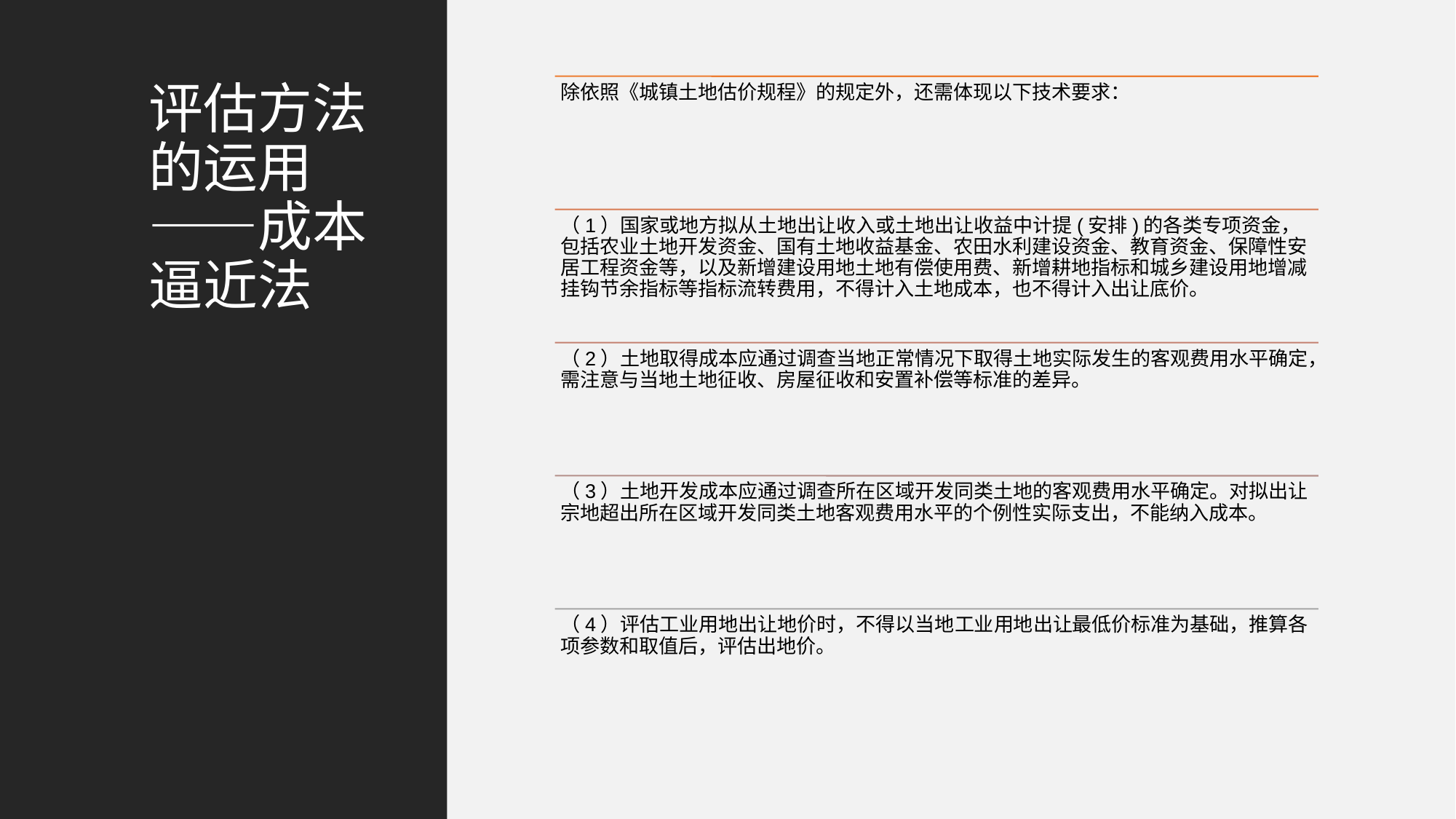

# 评估方法的运用——成本逼近法
除依照《城镇土地估价规程》的规定外，还需体现以下技术要求：
（1）国家或地方拟从土地出让收入或土地出让收益中计提(安排)的各类专项资金，包括农业土地开发资金、国有土地收益基金、农田水利建设资金、教育资金、保障性安居工程资金等，以及新增建设用地土地有偿使用费、新增耕地指标和城乡建设用地增减挂钩节余指标等指标流转费用，不得计入土地成本，也不得计入出让底价。
（2）土地取得成本应通过调查当地正常情况下取得土地实际发生的客观费用水平确定，需注意与当地土地征收、房屋征收和安置补偿等标准的差异。
（3）土地开发成本应通过调查所在区域开发同类土地的客观费用水平确定。对拟出让宗地超出所在区域开发同类土地客观费用水平的个例性实际支出，不能纳入成本。
（4）评估工业用地出让地价时，不得以当地工业用地出让最低价标准为基础，推算各项参数和取值后，评估出地价。